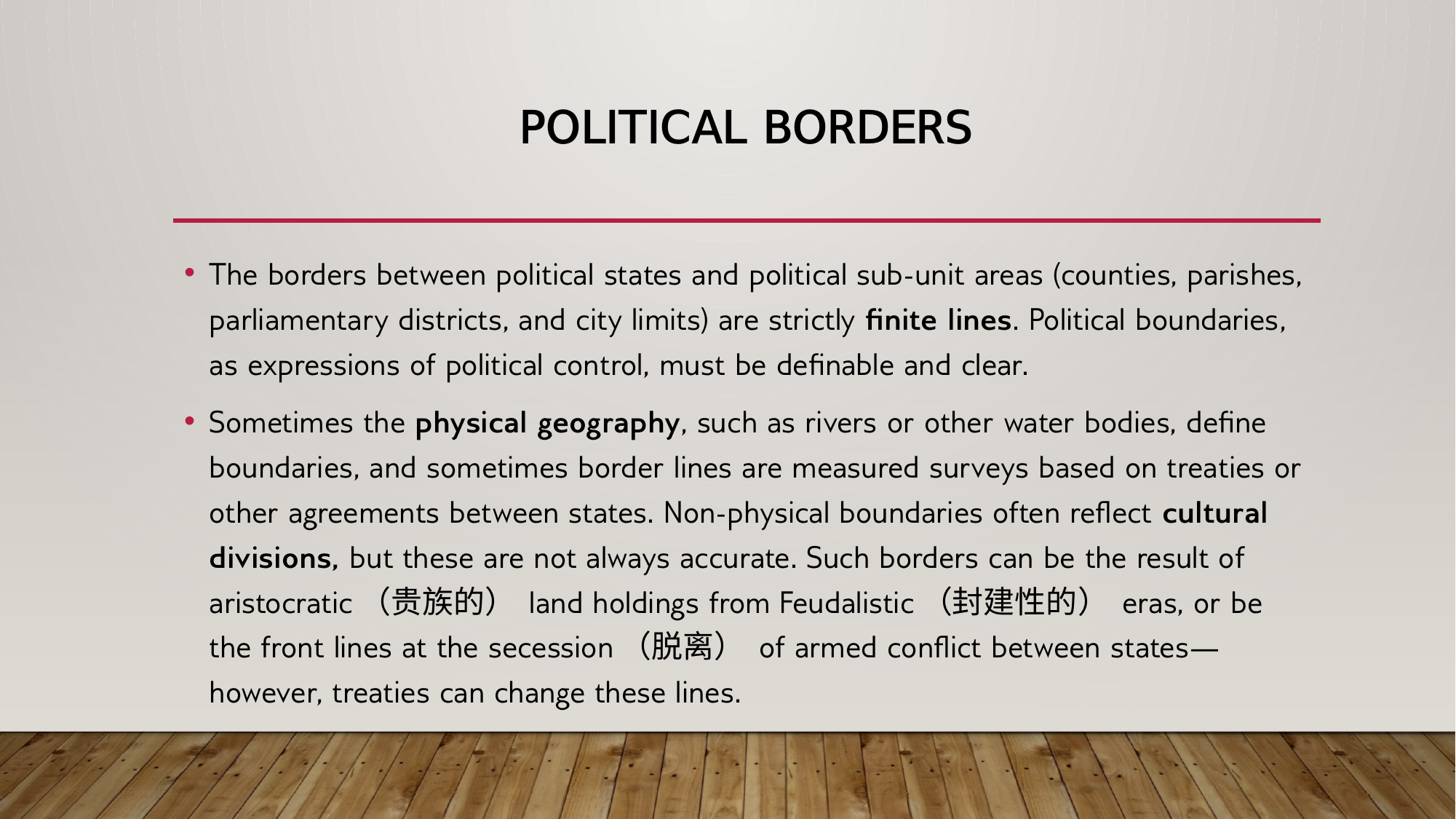

# POLITICAL BORDERS
The borders between political states and political sub-unit areas (counties, parishes, parliamentary districts, and city limits) are strictly finite lines. Political boundaries, as expressions of political control, must be definable and clear.
Sometimes the physical geography, such as rivers or other water bodies, define boundaries, and sometimes border lines are measured surveys based on treaties or other agreements between states. Non-physical boundaries often reflect cultural divisions, but these are not always accurate. Such borders can be the result of aristocratic（贵族的） land holdings from Feudalistic（封建性的） eras, or be the front lines at the secession（脱离） of armed conflict between states—however, treaties can change these lines.